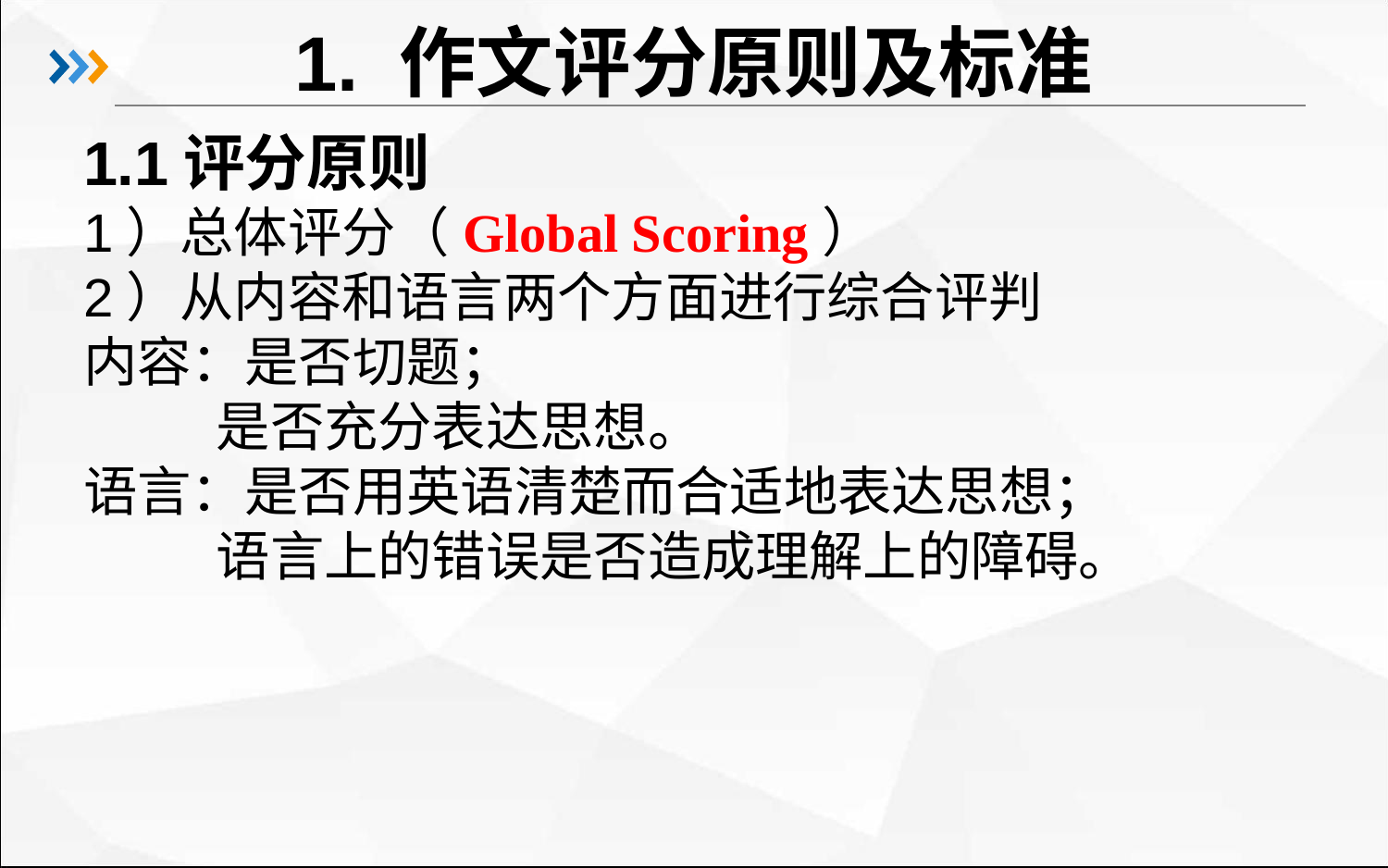

# 1. 作文评分原则及标准
1.1评分原则
1）总体评分（Global Scoring）
2）从内容和语言两个方面进行综合评判
内容：是否切题；
          是否充分表达思想。
语言：是否用英语清楚而合适地表达思想；
          语言上的错误是否造成理解上的障碍。